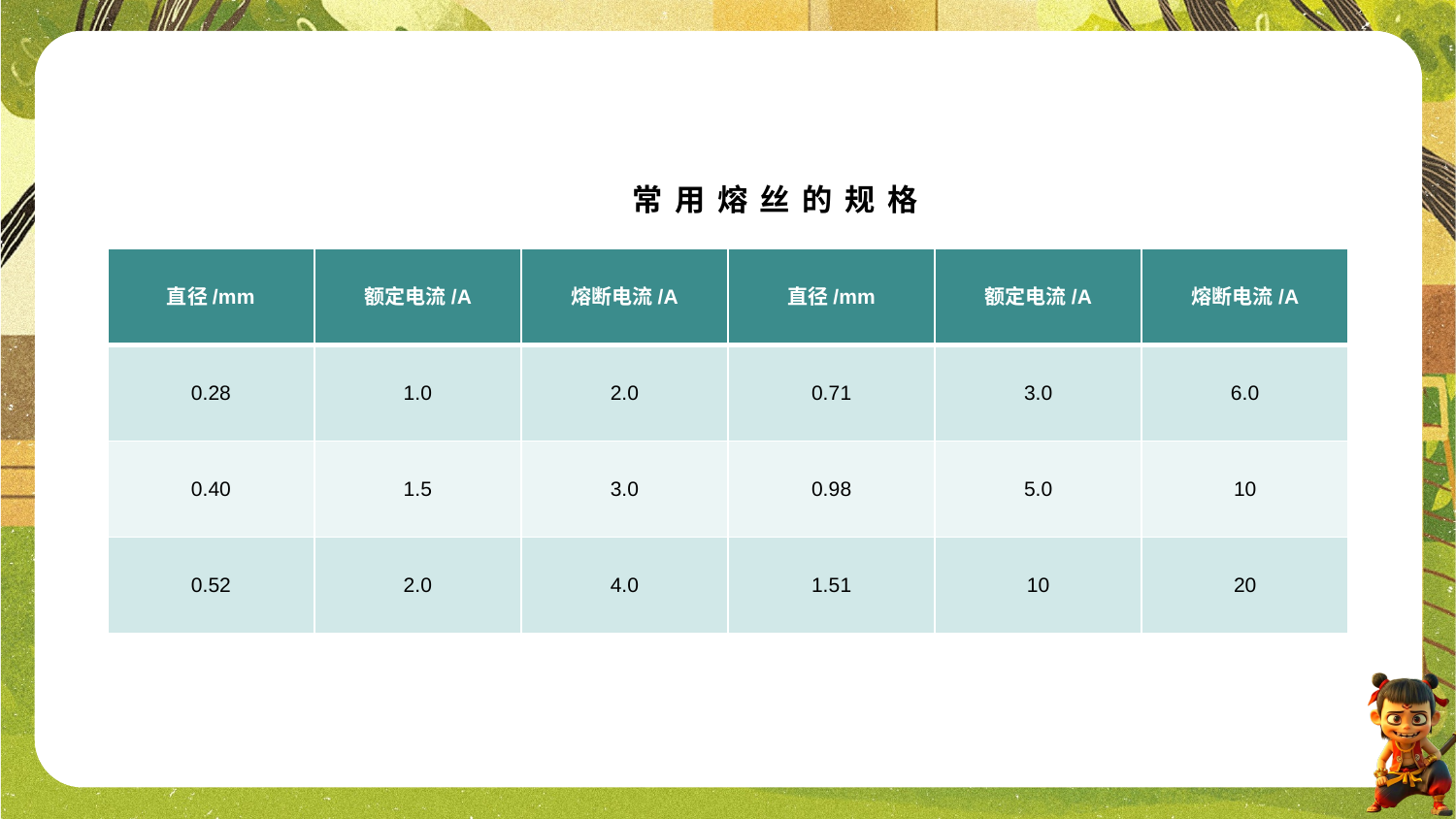

常用熔丝的规格
| 直径/mm | 额定电流/A | 熔断电流/A | 直径/mm | 额定电流/A | 熔断电流/A |
| --- | --- | --- | --- | --- | --- |
| 0.28 | 1.0 | 2.0 | 0.71 | 3.0 | 6.0 |
| 0.40 | 1.5 | 3.0 | 0.98 | 5.0 | 10 |
| 0.52 | 2.0 | 4.0 | 1.51 | 10 | 20 |